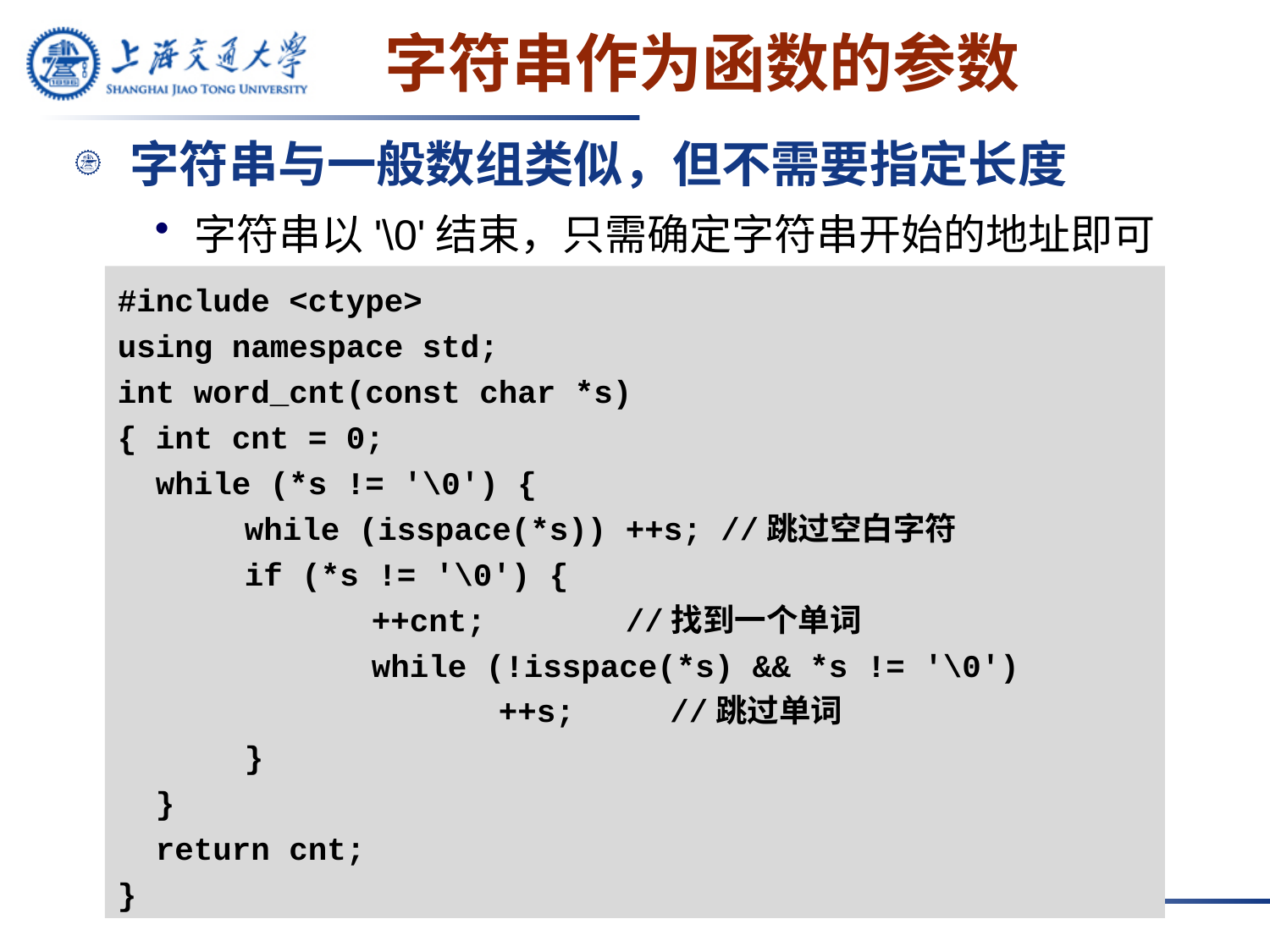

# 字符串作为函数的参数
字符串与一般数组类似，但不需要指定长度
字符串以'\0'结束，只需确定字符串开始的地址即可

#include <ctype>
using namespace std;
int word_cnt(const char *s)
{ int cnt = 0;
  while (*s != '\0') {
	while (isspace(*s)) ++s; //跳过空白字符
	if (*s != '\0') {
		++cnt;		//找到一个单词
		while (!isspace(*s) && *s != '\0')
			++s;     //跳过单词
	}
  }
  return cnt;
}